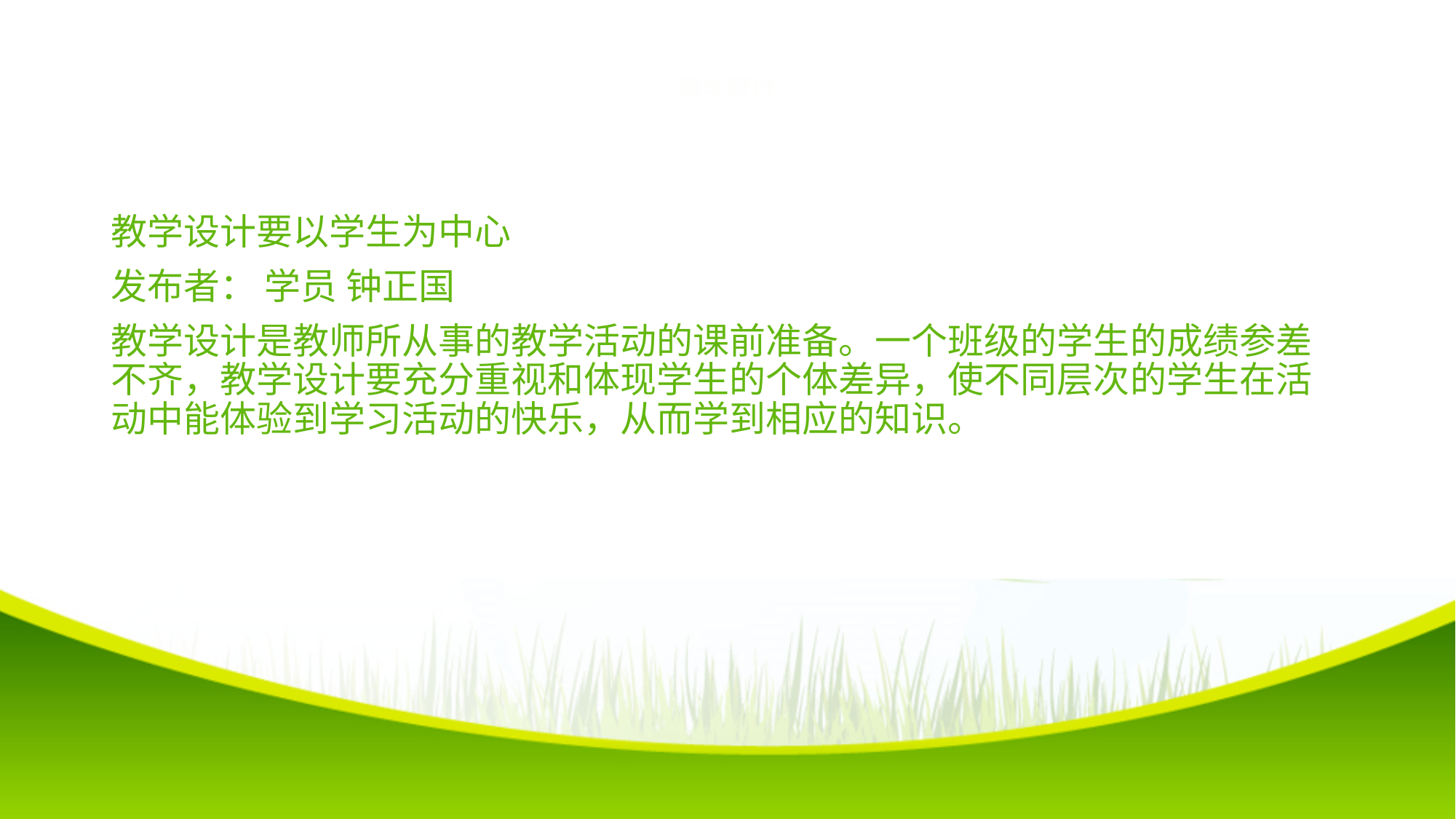

# 精华研讨

教学设计要以学生为中心
发布者： 学员 钟正国
教学设计是教师所从事的教学活动的课前准备。一个班级的学生的成绩参差不齐，教学设计要充分重视和体现学生的个体差异，使不同层次的学生在活动中能体验到学习活动的快乐，从而学到相应的知识。